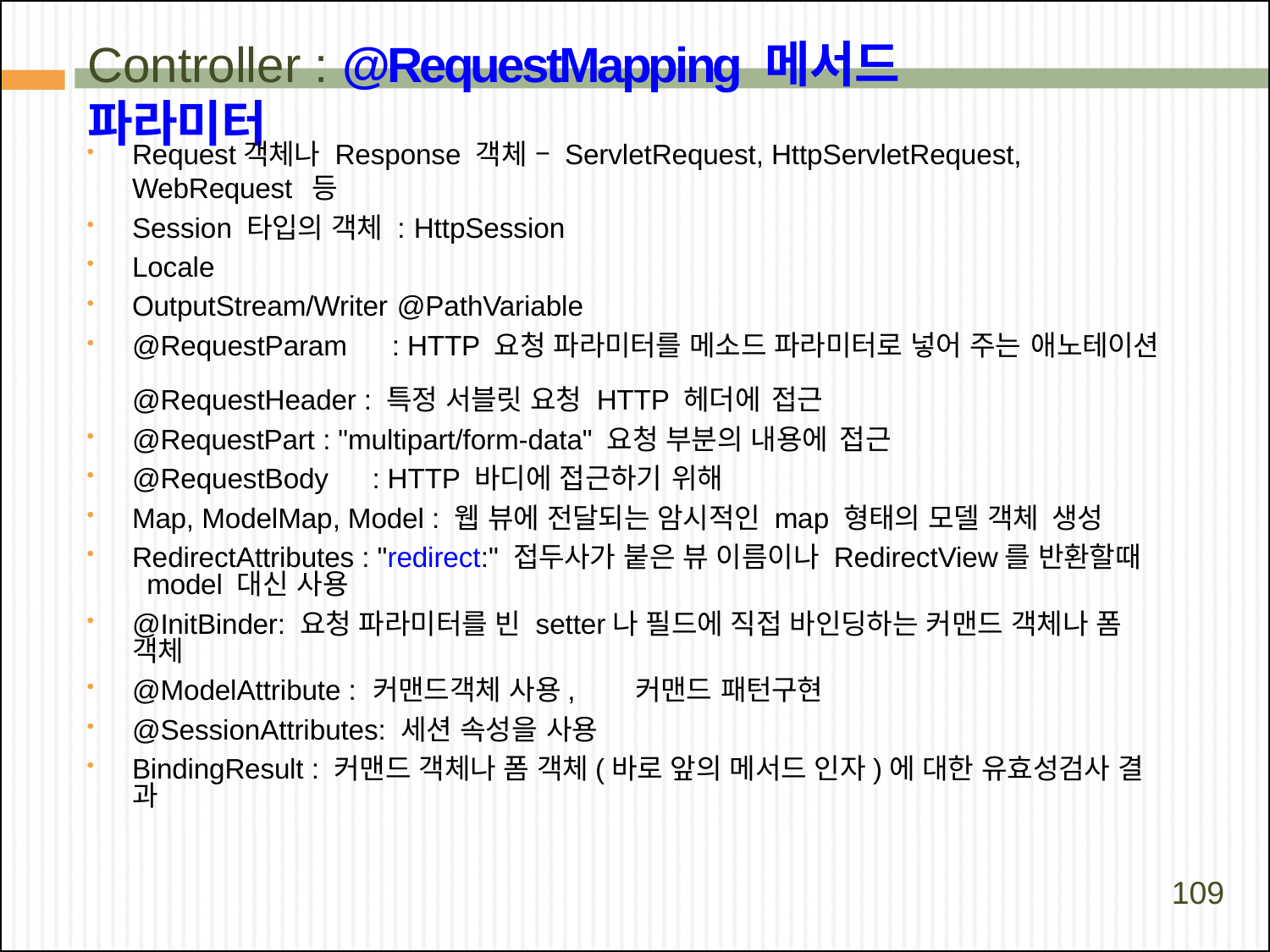

# Controller : @RequestMapping 메서드 파라미터

Request객체나 Response 객체 – ServletRequest, HttpServletRequest, WebRequest 등
Session 타입의 객체 : HttpSession
Locale
OutputStream/Writer @PathVariable
@RequestParam	: HTTP 요청 파라미터를 메소드 파라미터로 넣어 주는 애노테이션
@RequestHeader : 특정 서블릿 요청 HTTP 헤더에 접근
@RequestPart : "multipart/form-data" 요청 부분의 내용에 접근
@RequestBody	: HTTP 바디에 접근하기 위해
Map, ModelMap, Model : 웹 뷰에 전달되는 암시적인 map 형태의 모델 객체 생성
RedirectAttributes : "redirect:" 접두사가 붙은 뷰 이름이나 RedirectView를 반환할때  model 대신 사용
@InitBinder: 요청 파라미터를 빈 setter나 필드에 직접 바인딩하는 커맨드 객체나 폼  객체
@ModelAttribute : 커맨드객체 사용,	커맨드 패턴구현
@SessionAttributes: 세션 속성을 사용
BindingResult : 커맨드 객체나 폼 객체(바로 앞의 메서드 인자)에 대한 유효성검사 결  과
109